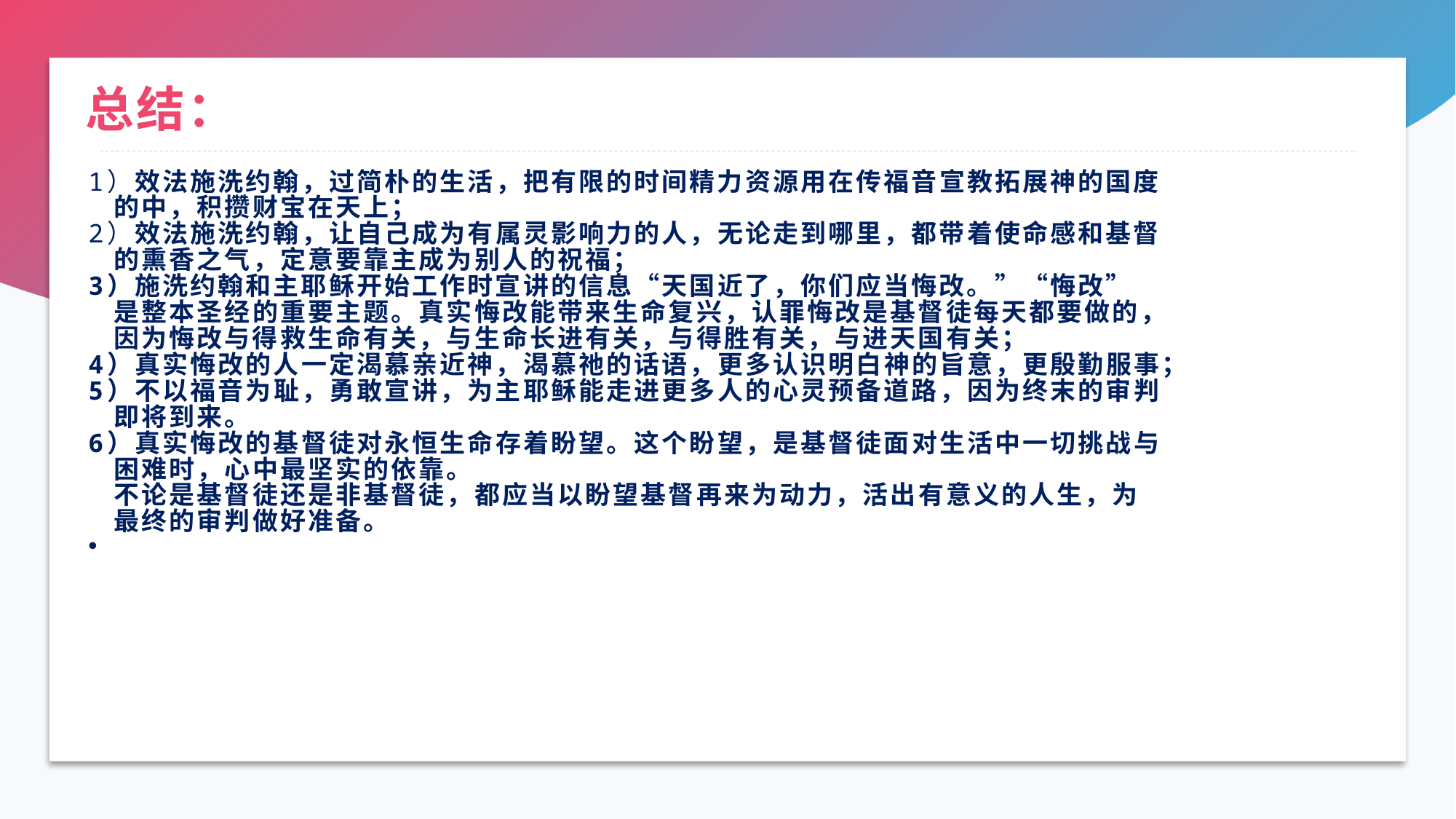

# 总结：

1）效法施洗约翰，过简朴的生活，把有限的时间精力资源用在传福音宣教拓展神的国度
   的中，积攒财宝在天上；
2）效法施洗约翰，让自己成为有属灵影响力的人，无论走到哪里，都带着使命感和基督
   的熏香之气，定意要靠主成为别人的祝福；
3）施洗约翰和主耶稣开始工作时宣讲的信息“天国近了，你们应当悔改。”“悔改”
   是整本圣经的重要主题。真实悔改能带来生命复兴，认罪悔改是基督徒每天都要做的，
   因为悔改与得救生命有关，与生命长进有关，与得胜有关，与进天国有关；
4）真实悔改的人一定渴慕亲近神，渴慕祂的话语，更多认识明白神的旨意，更殷勤服事；
5）不以福音为耻，勇敢宣讲，为主耶稣能走进更多人的心灵预备道路，因为终末的审判
   即将到来。
6）真实悔改的基督徒对永恒生命存着盼望。这个盼望，是基督徒面对生活中一切挑战与
   困难时，心中最坚实的依靠。
   不论是基督徒还是非基督徒，都应当以盼望基督再来为动力，活出有意义的人生，为
   最终的审判做好准备。